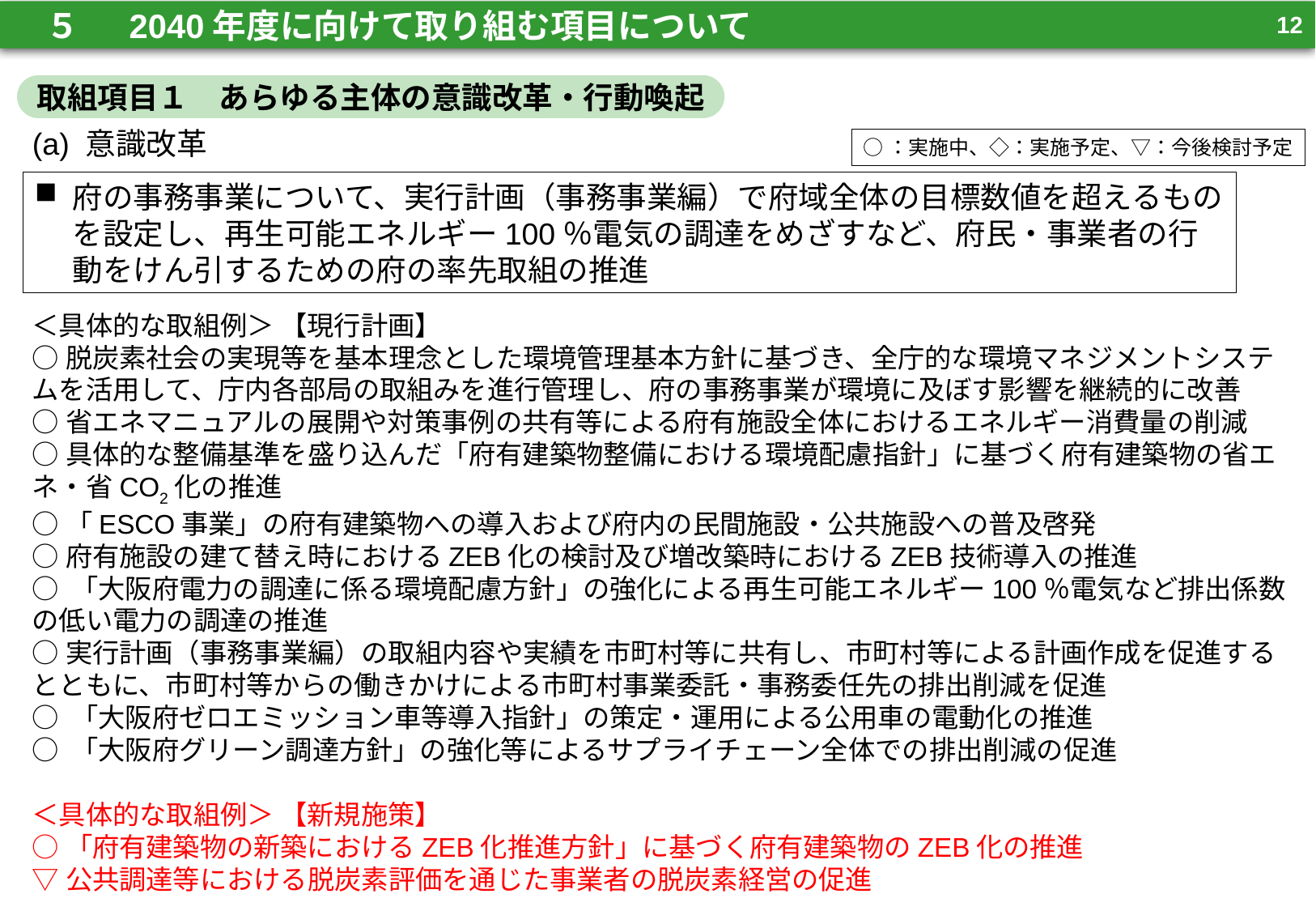

12
　５　 2040年度に向けて取り組む項目について
12
取組項目１　あらゆる主体の意識改革・行動喚起
(a) 意識改革
○：実施中、◇：実施予定、▽：今後検討予定
府の事務事業について、実行計画（事務事業編）で府域全体の目標数値を超えるものを設定し、再生可能エネルギー100％電気の調達をめざすなど、府民・事業者の行動をけん引するための府の率先取組の推進
＜具体的な取組例＞ 【現行計画】
○脱炭素社会の実現等を基本理念とした環境管理基本方針に基づき、全庁的な環境マネジメントシステムを活用して、庁内各部局の取組みを進行管理し、府の事務事業が環境に及ぼす影響を継続的に改善
○省エネマニュアルの展開や対策事例の共有等による府有施設全体におけるエネルギー消費量の削減
○具体的な整備基準を盛り込んだ「府有建築物整備における環境配慮指針」に基づく府有建築物の省エネ・省CO2化の推進
○「ESCO事業」の府有建築物への導入および府内の民間施設・公共施設への普及啓発
○府有施設の建て替え時におけるZEB化の検討及び増改築時におけるZEB技術導入の推進
○ 「大阪府電力の調達に係る環境配慮方針」の強化による再生可能エネルギー100％電気など排出係数の低い電力の調達の推進
○実行計画（事務事業編）の取組内容や実績を市町村等に共有し、市町村等による計画作成を促進するとともに、市町村等からの働きかけによる市町村事業委託・事務委任先の排出削減を促進
○ 「大阪府ゼロエミッション車等導入指針」の策定・運用による公用車の電動化の推進
○ 「大阪府グリーン調達方針」の強化等によるサプライチェーン全体での排出削減の促進

＜具体的な取組例＞ 【新規施策】
○「府有建築物の新築におけるZEB化推進方針」に基づく府有建築物のZEB化の推進
▽公共調達等における脱炭素評価を通じた事業者の脱炭素経営の促進